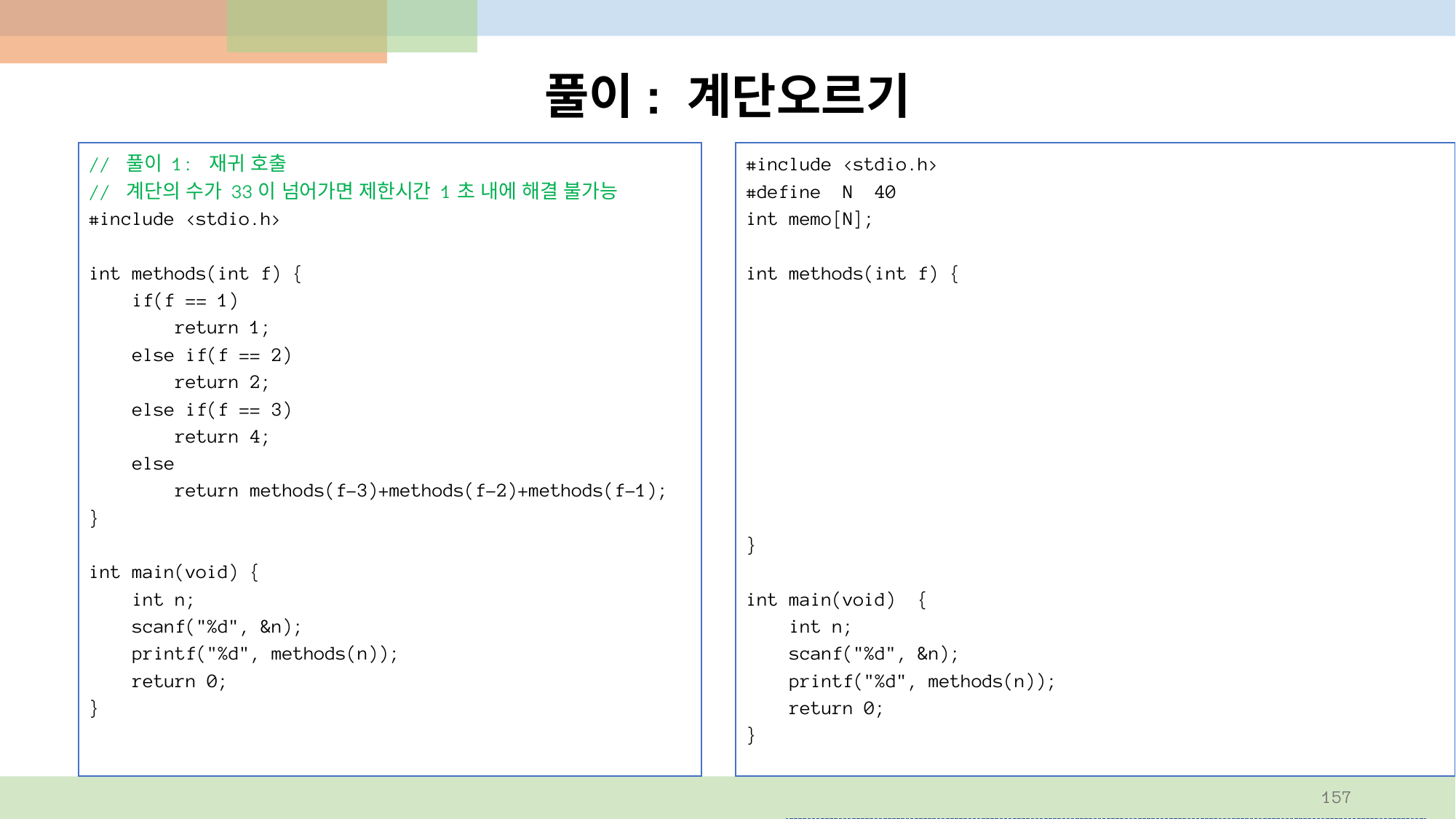

# 풀이: 계단오르기
// 풀이 1: 재귀 호출
// 계단의 수가 33이 넘어가면 제한시간 1초 내에 해결 불가능
#include <stdio.h>

int methods(int f) {
    if(f == 1)
        return 1;
    else if(f == 2)
        return 2;
    else if(f == 3)
        return 4;
    else
        return methods(f-3)+methods(f-2)+methods(f-1);
}

int main(void) {
    int n;
    scanf("%d", &n);
    printf("%d", methods(n));
    return 0;
}
#include <stdio.h>
#define  N  40
int memo[N];

int methods(int f) {

}

int main(void)  {
    int n;
    scanf("%d", &n);
    printf("%d", methods(n));
    return 0;
}
#include <stdio.h>
#define  N  40
int memo[N];

int methods(int f) {

}

int main(void)  {
    int n;
    scanf("%d", &n);
    printf("%d", methods(n));
    return 0;
}

157
if(memo[f] != 0)
    return memo[f];

if(f == 1)      memo[1]=1;
else if(f == 2) memo[2]=2;
else if(f == 3) memo[3]=4;
else memo[f] = methods(f-3) + methods(f-2) + methods(f-1);

return memo[f];